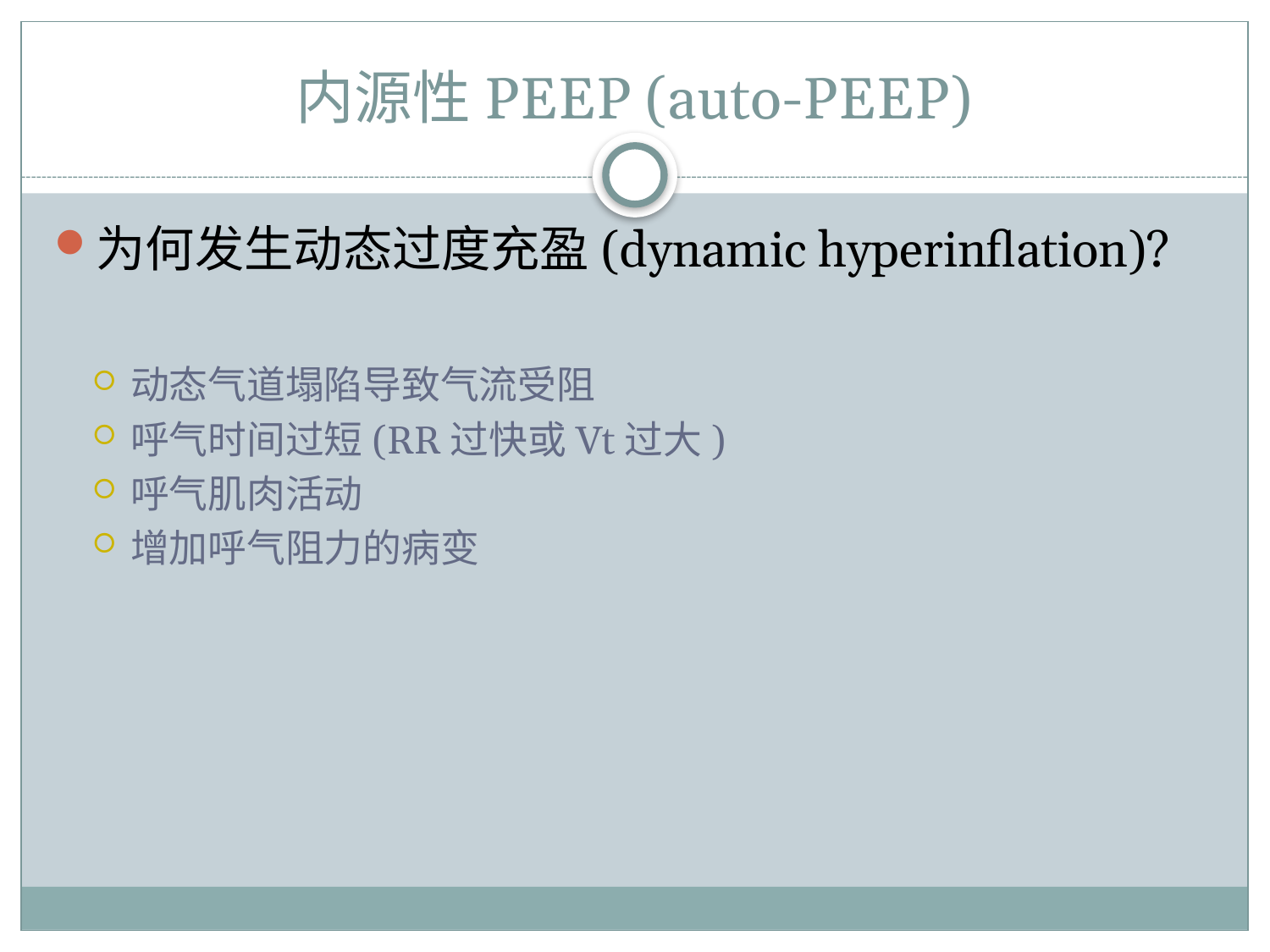

# 内源性PEEP (auto-PEEP)
为何发生动态过度充盈(dynamic hyperinflation)?

动态气道塌陷导致气流受阻
呼气时间过短(RR过快或Vt过大)
呼气肌肉活动
增加呼气阻力的病变